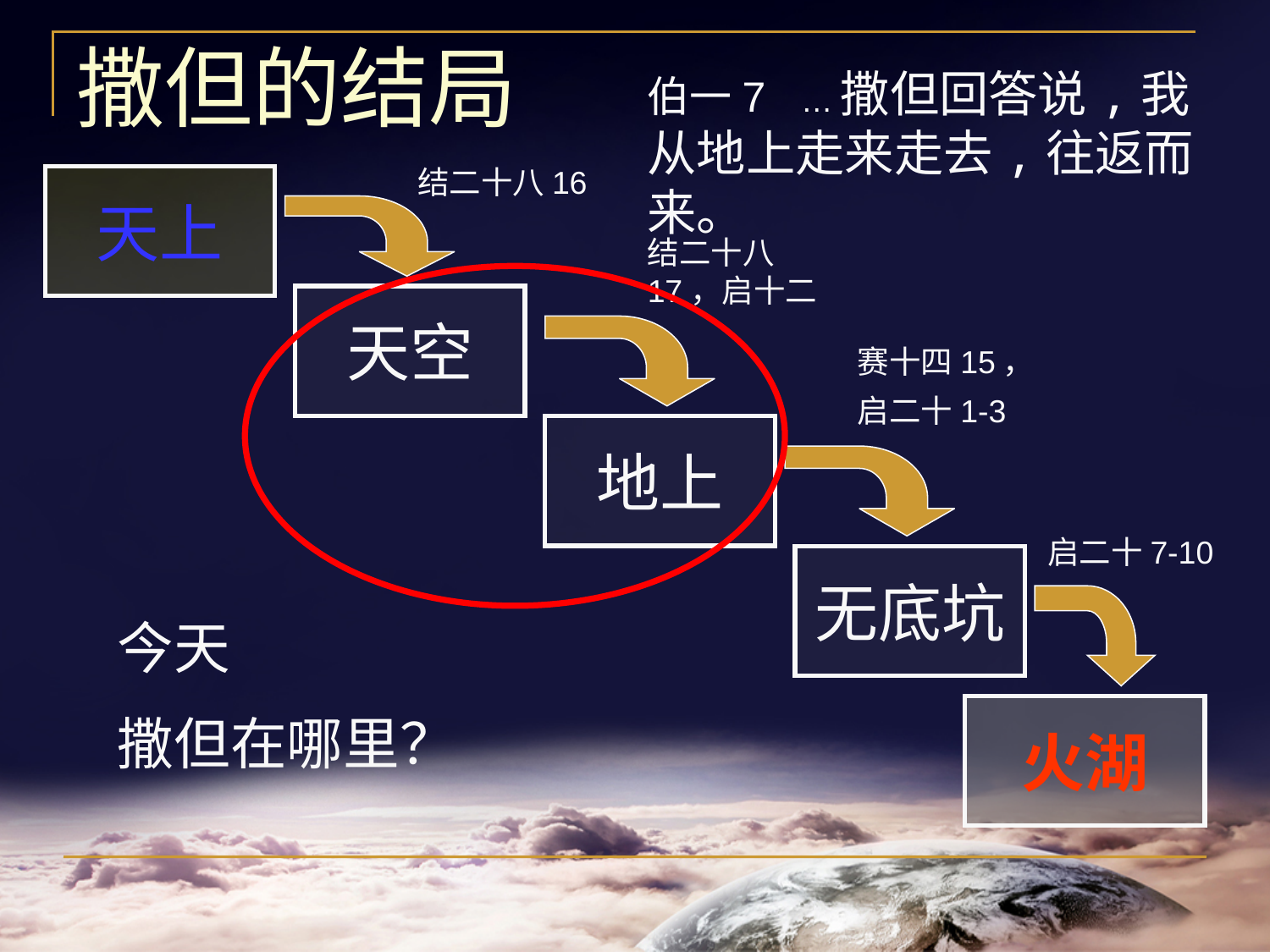

# 撒但的结局
伯一7    …撒但回答说,我从地上走来走去,往返而来。

结二十八16
天上
结二十八17，启十二

天空
赛十四15，
启二十1-3

地上
启二十7-10
无底坑

今天
撒但在哪里？
火湖